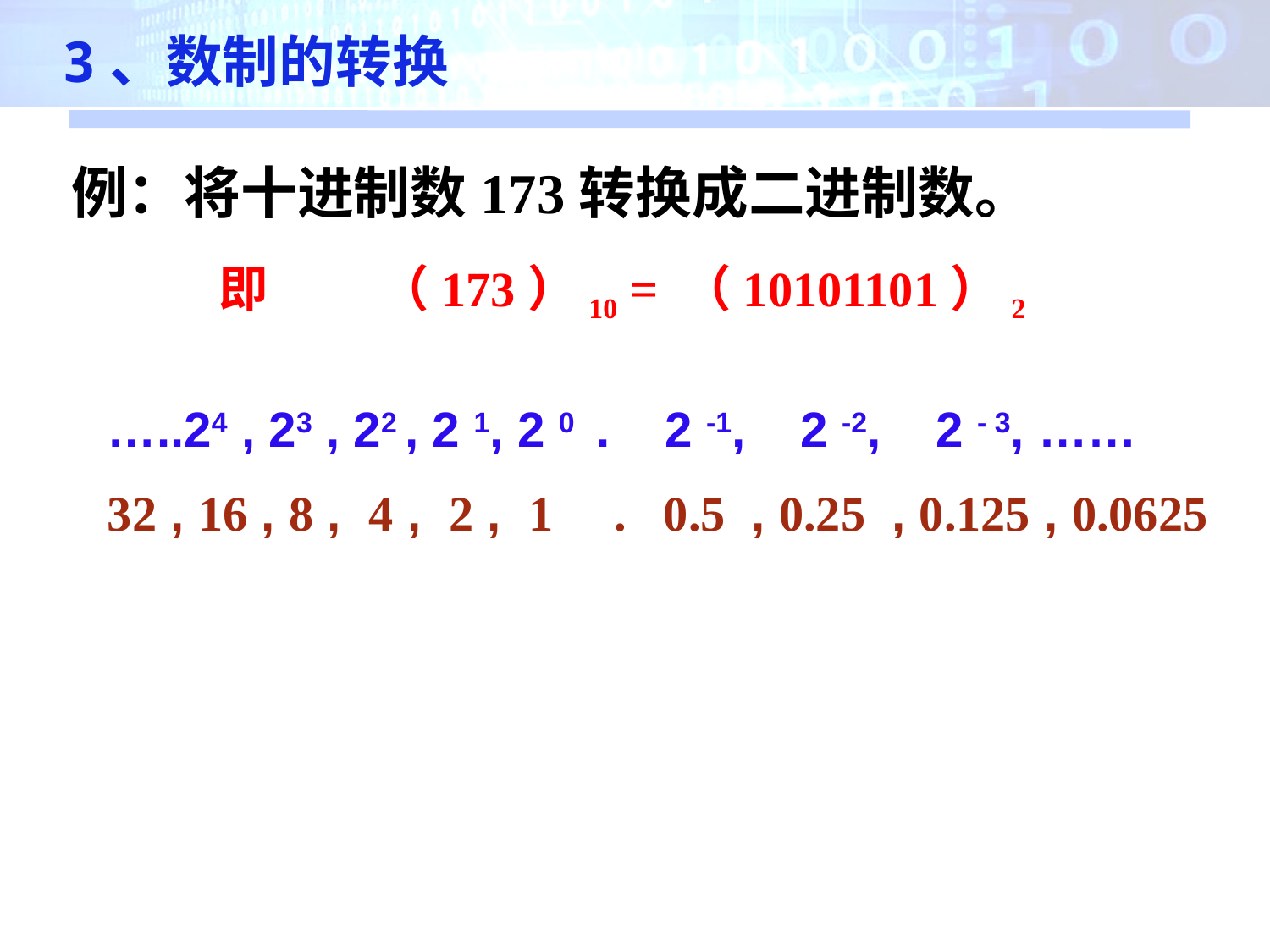

3、数制的转换
例：将十进制数173转换成二进制数。

即          （173）10 = （10101101）2
…..24 , 23 , 22 , 2 1, 2 0  .    2 -1,    2 -2,    2 - 3, ……
32 , 16 , 8 ,  4 ,  2 ,  1     .   0.5  , 0.25  , 0.125 , 0.0625